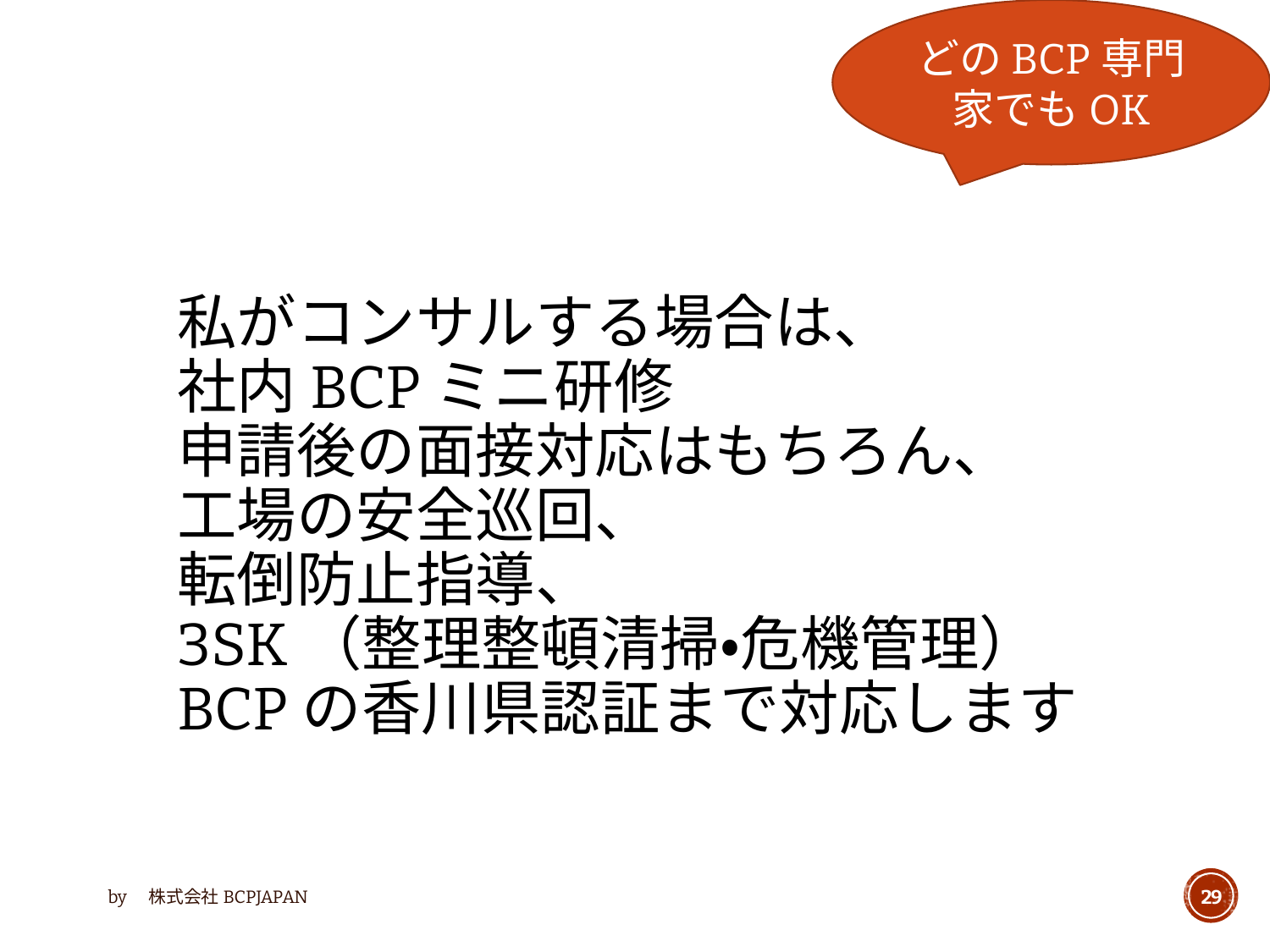

どのBCP専門家でもOK
# 私がコンサルする場合は、 社内BCPミニ研修 申請後の面接対応はもちろん、 工場の安全巡回、 転倒防止指導、 3sk（整理整頓清掃・危機管理） BCPの香川県認証まで対応します
by　株式会社BCPJAPAN
29